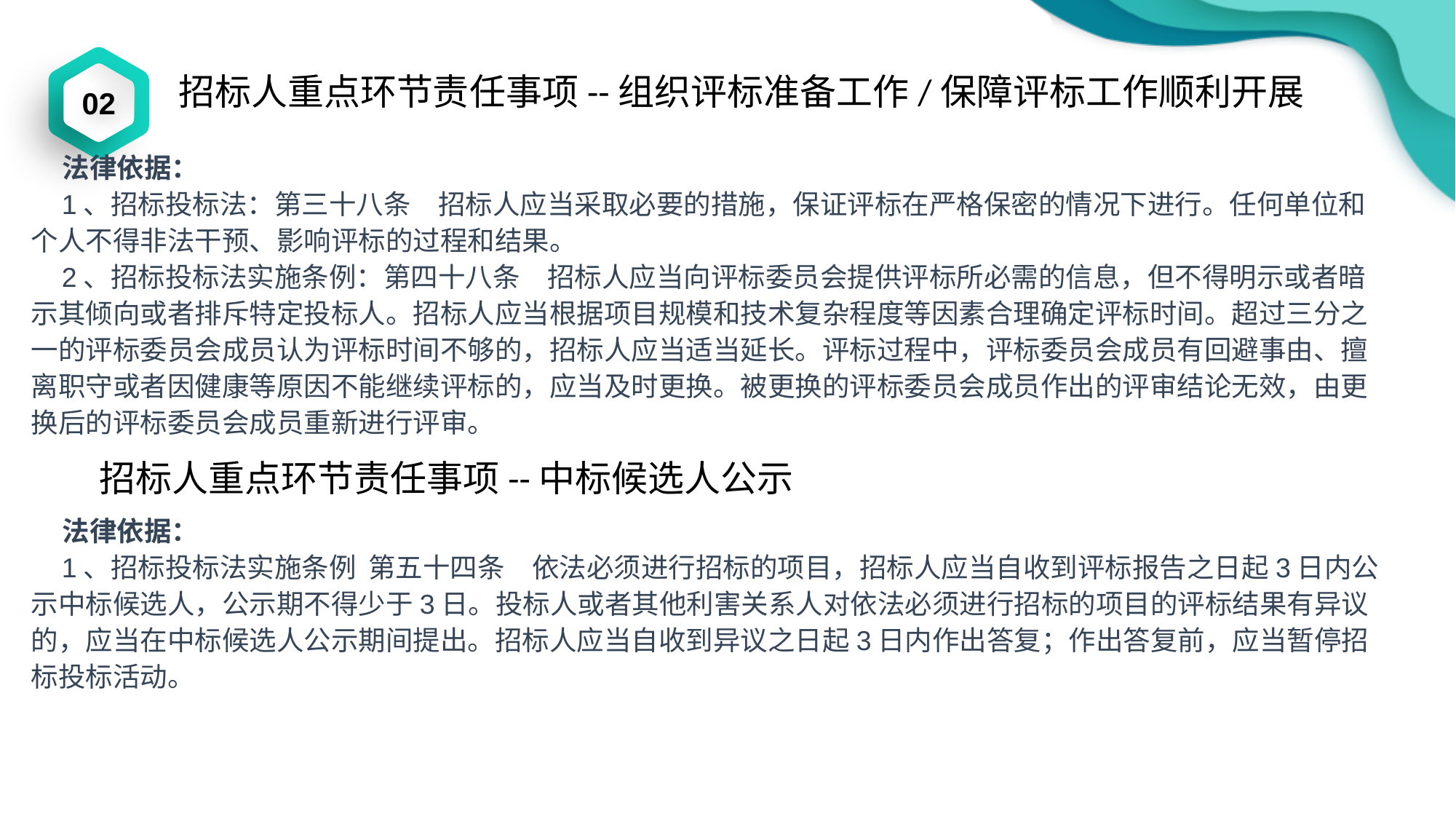

02
招标人重点环节责任事项--组织评标准备工作/保障评标工作顺利开展
    法律依据：
    1、招标投标法：第三十八条　招标人应当采取必要的措施，保证评标在严格保密的情况下进行。任何单位和个人不得非法干预、影响评标的过程和结果。
    2、招标投标法实施条例：第四十八条　招标人应当向评标委员会提供评标所必需的信息，但不得明示或者暗示其倾向或者排斥特定投标人。招标人应当根据项目规模和技术复杂程度等因素合理确定评标时间。超过三分之一的评标委员会成员认为评标时间不够的，招标人应当适当延长。评标过程中，评标委员会成员有回避事由、擅离职守或者因健康等原因不能继续评标的，应当及时更换。被更换的评标委员会成员作出的评审结论无效，由更换后的评标委员会成员重新进行评审。

招标人重点环节责任事项--中标候选人公示
    法律依据：
    1、招标投标法实施条例  第五十四条　依法必须进行招标的项目，招标人应当自收到评标报告之日起3日内公示中标候选人，公示期不得少于3日。投标人或者其他利害关系人对依法必须进行招标的项目的评标结果有异议的，应当在中标候选人公示期间提出。招标人应当自收到异议之日起3日内作出答复；作出答复前，应当暂停招标投标活动。